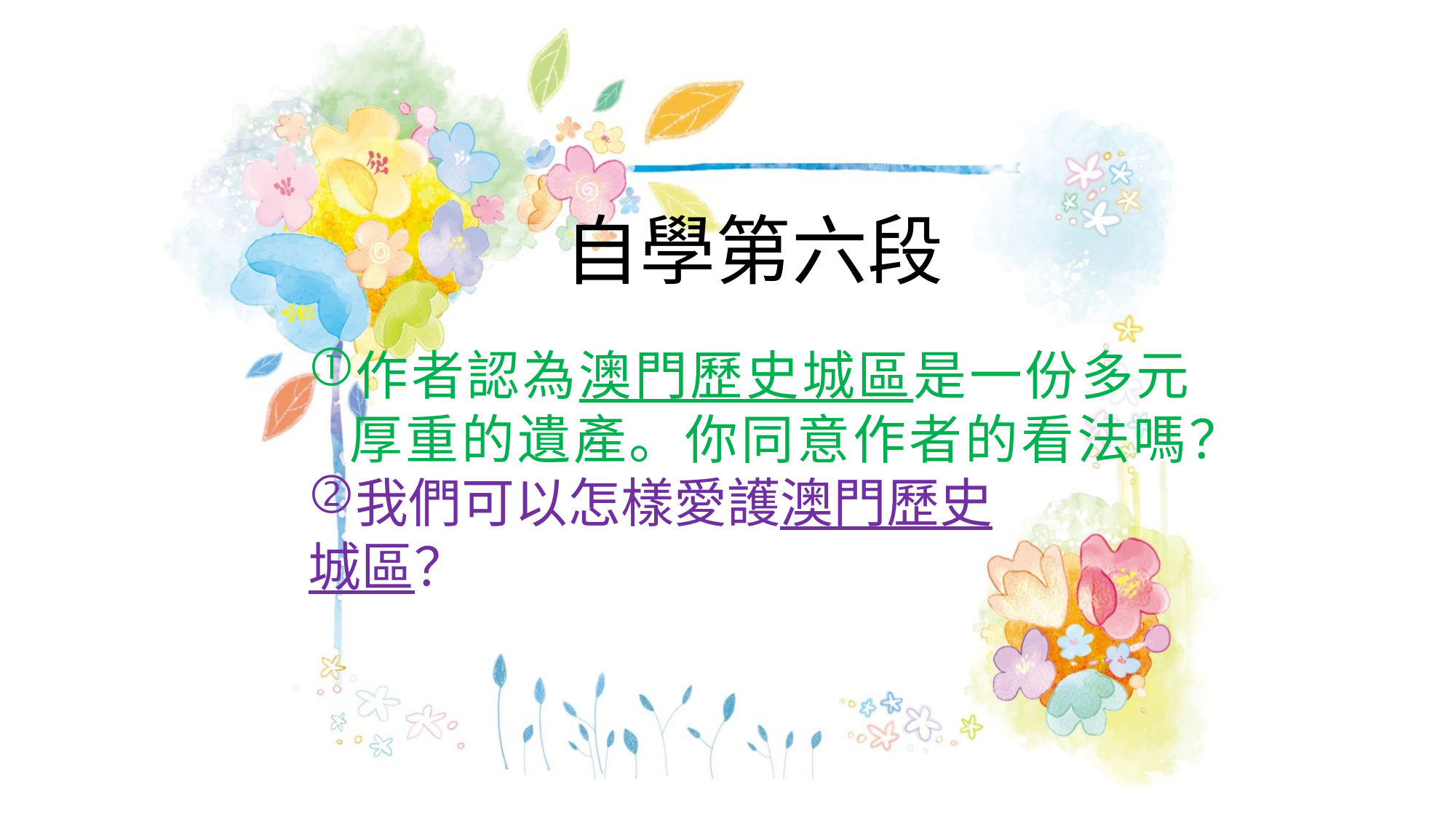

自學第六段
作者認為澳門歷史城區是一份多元厚重的遺產。你同意作者的看法嗎？
我們可以怎樣愛護澳門歷史
城區？